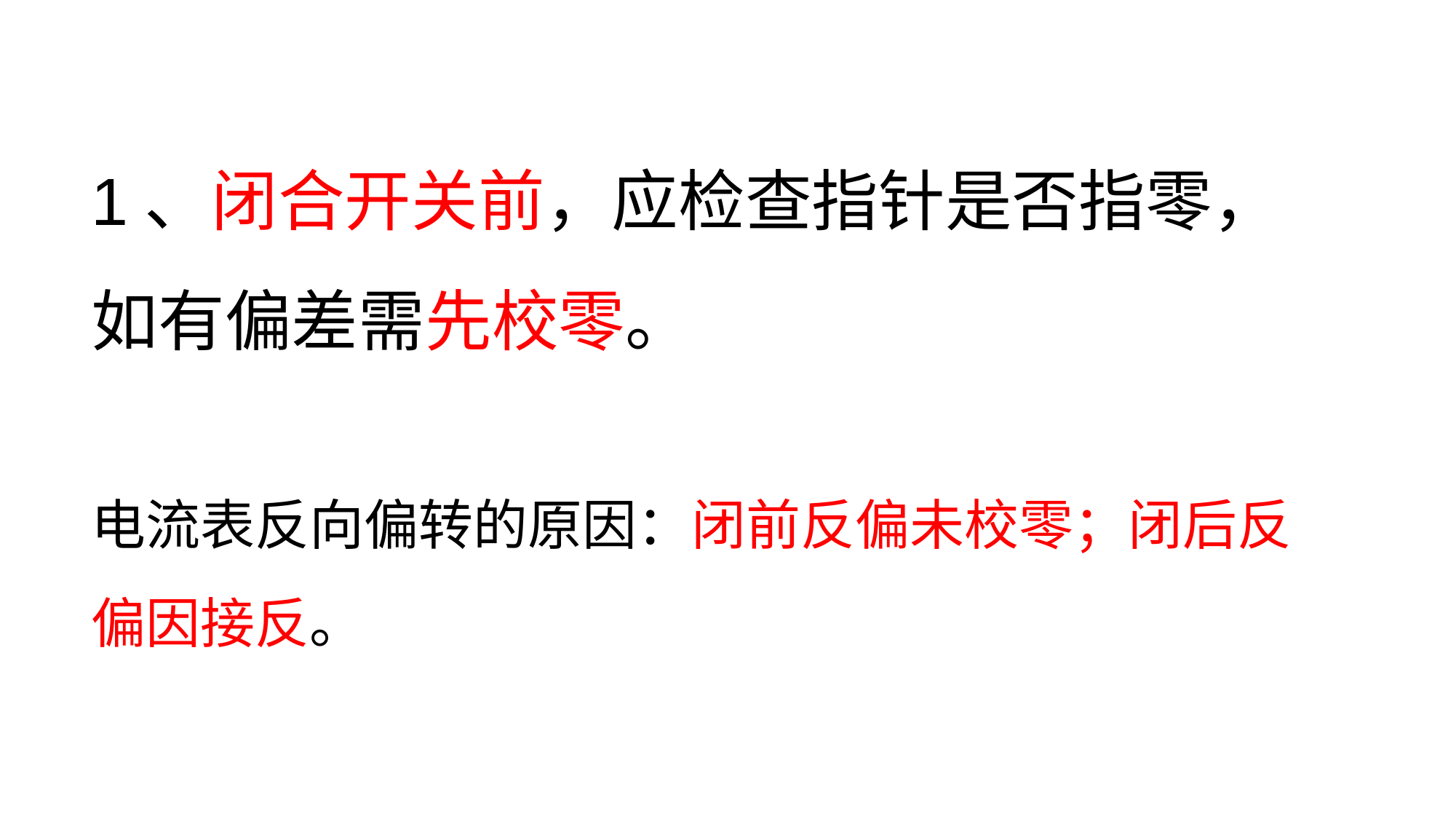

1、闭合开关前，应检查指针是否指零，如有偏差需先校零。

电流表反向偏转的原因：闭前反偏未校零；闭后反偏因接反。